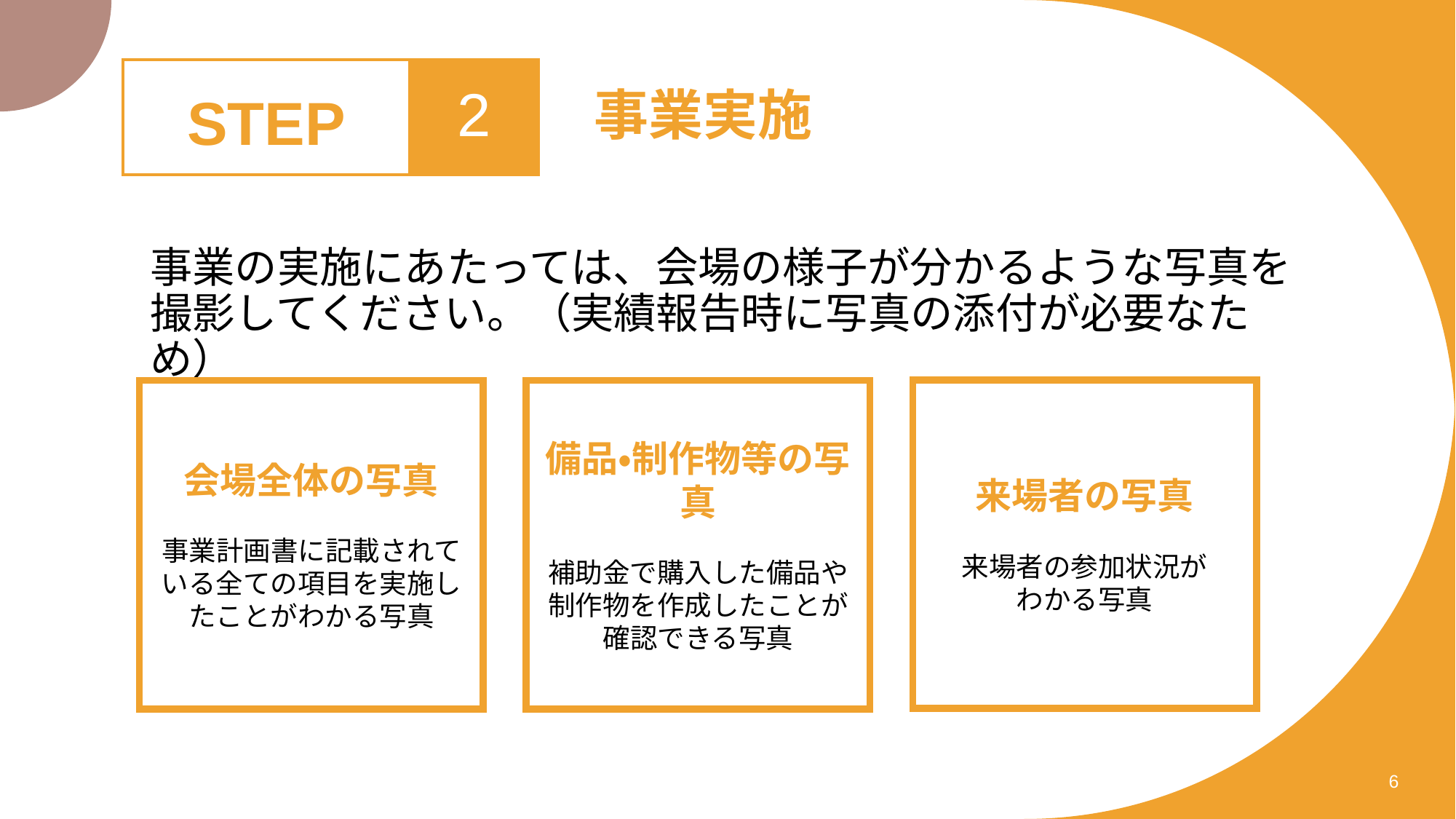

2
事業実施
事業の実施にあたっては、会場の様子が分かるような写真を撮影してください。（実績報告時に写真の添付が必要なため）

来場者の写真

来場者の参加状況が
わかる写真
会場全体の写真

事業計画書に記載されている全ての項目を実施したことがわかる写真
備品・制作物等の写真

補助金で購入した備品や制作物を作成したことが確認できる写真
6